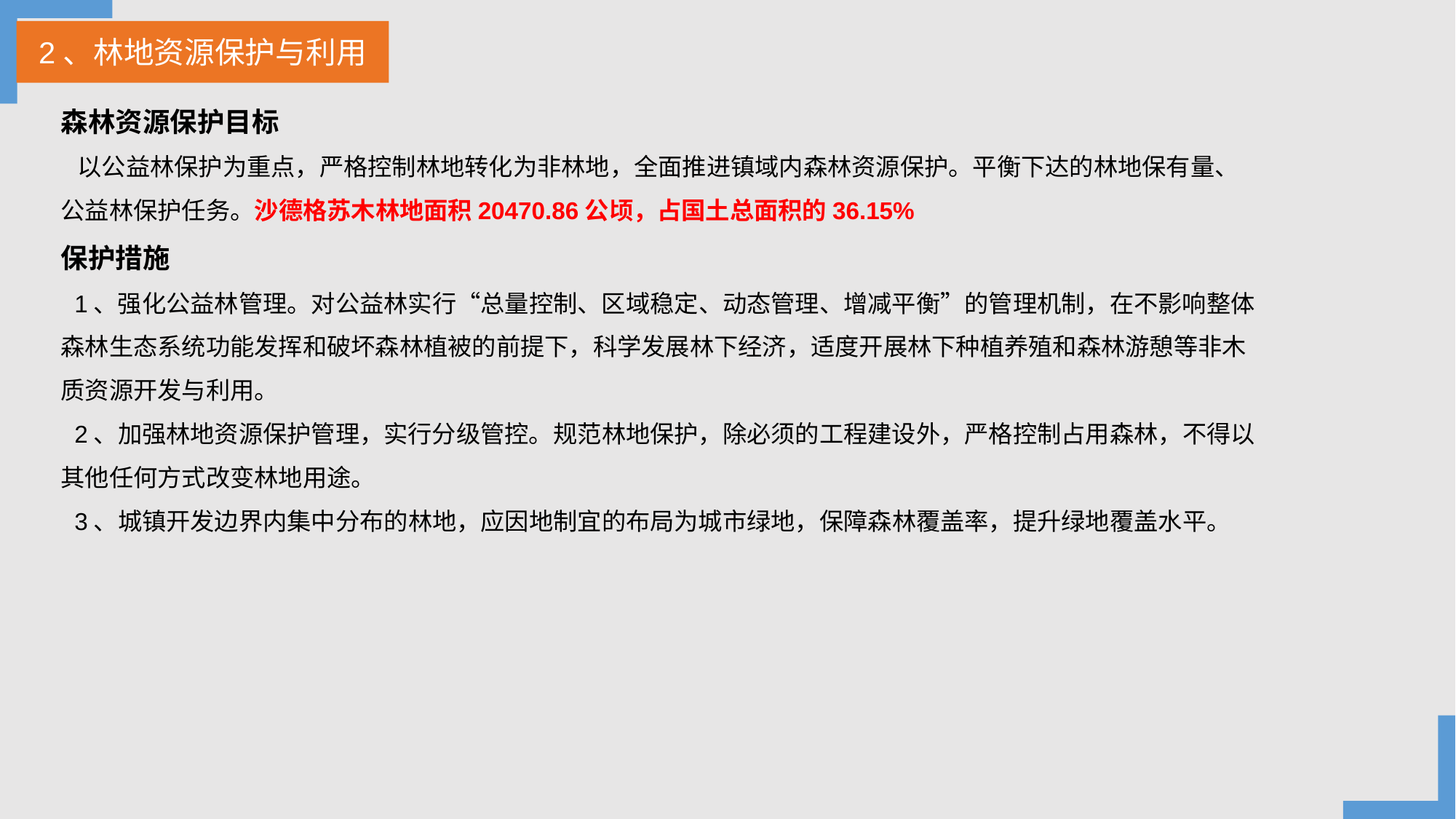

2、林地资源保护与利用
森林资源保护目标
  以公益林保护为重点，严格控制林地转化为非林地，全面推进镇域内森林资源保护。平衡下达的林地保有量、公益林保护任务。沙德格苏木林地面积20470.86公顷，占国土总面积的36.15%
保护措施
  1、强化公益林管理。对公益林实行“总量控制、区域稳定、动态管理、增减平衡”的管理机制，在不影响整体森林生态系统功能发挥和破坏森林植被的前提下，科学发展林下经济，适度开展林下种植养殖和森林游憩等非木质资源开发与利用。
  2、加强林地资源保护管理，实行分级管控。规范林地保护，除必须的工程建设外，严格控制占用森林，不得以其他任何方式改变林地用途。
  3、城镇开发边界内集中分布的林地，应因地制宜的布局为城市绿地，保障森林覆盖率，提升绿地覆盖水平。